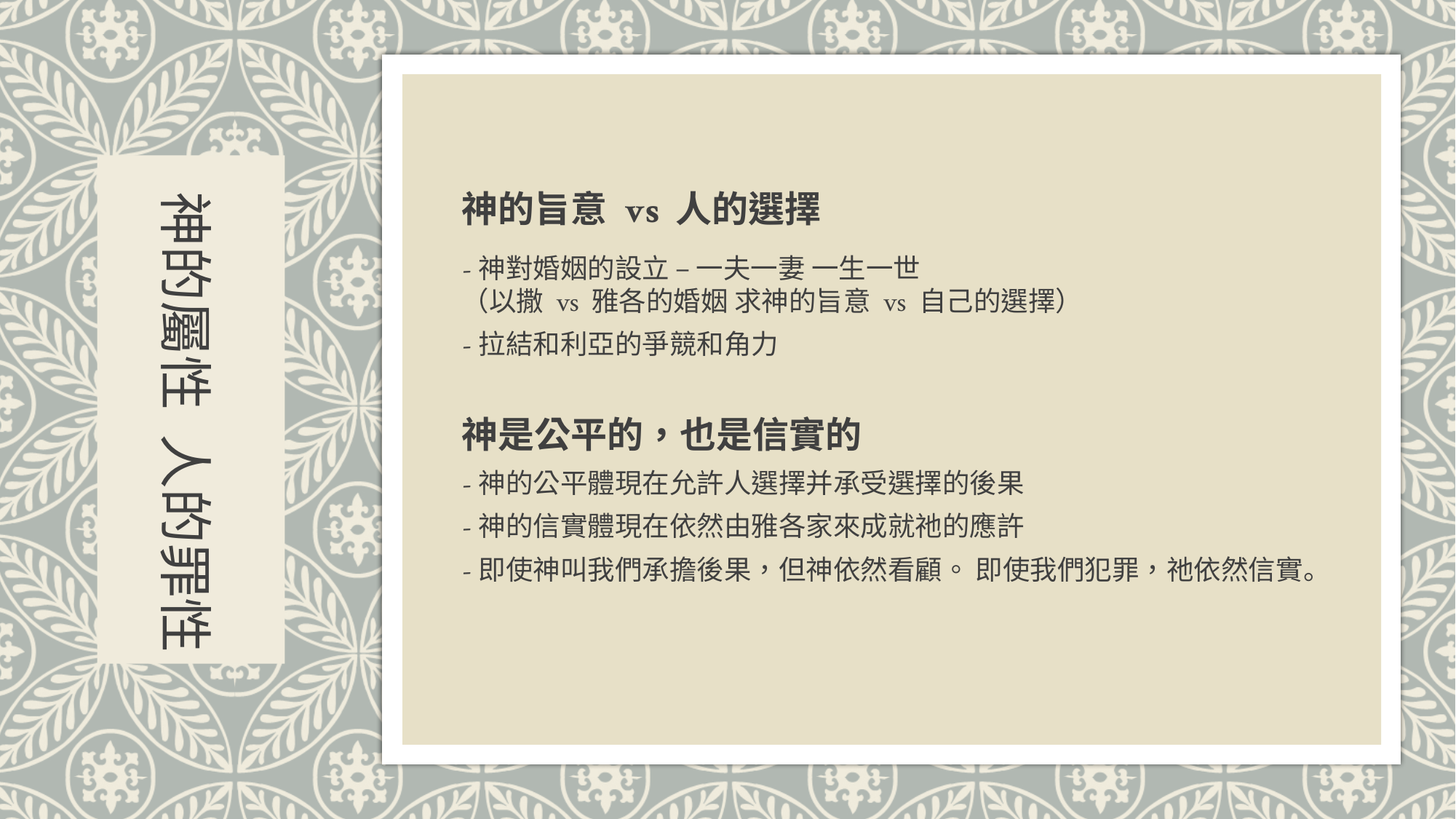

神的屬性  人的罪性
神的旨意 vs 人的選擇
-神對婚姻的設立 – 一夫一妻 一生一世
（以撒 vs 雅各的婚姻 求神的旨意 vs 自己的選擇）
-拉結和利亞的爭競和角力

神是公平的，也是信實的
-神的公平體現在允許人選擇并承受選擇的後果
-神的信實體現在依然由雅各家來成就祂的應許
-即使神叫我們承擔後果，但神依然看顧。 即使我們犯罪，祂依然信實。
23